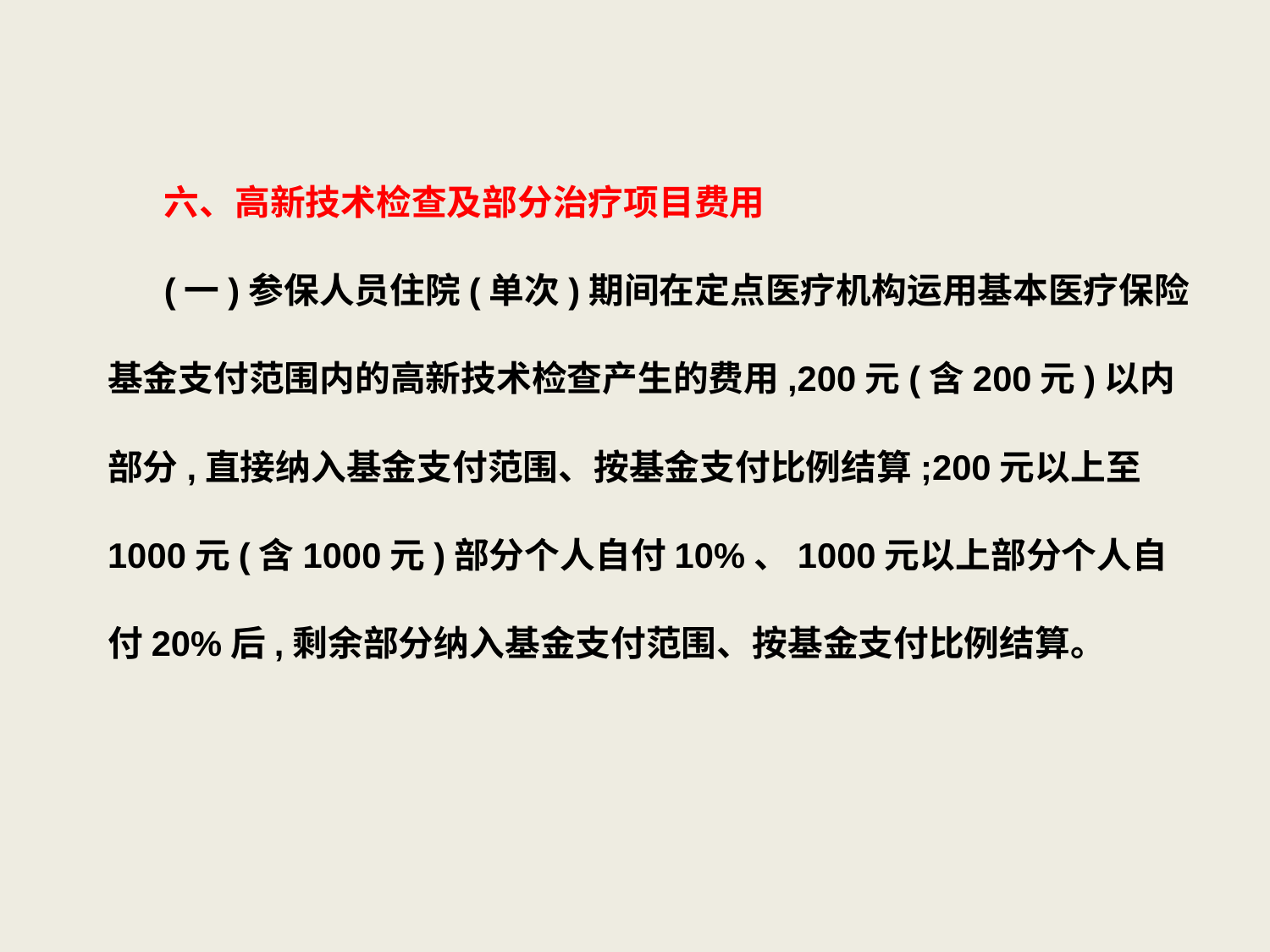

六、高新技术检查及部分治疗项目费用
(一)参保人员住院(单次)期间在定点医疗机构运用基本医疗保险基金支付范围内的高新技术检查产生的费用,200元(含200元)以内部分,直接纳入基金支付范围、按基金支付比例结算;200元以上至1000元(含1000元)部分个人自付10%、1000元以上部分个人自付20%后,剩余部分纳入基金支付范围、按基金支付比例结算。